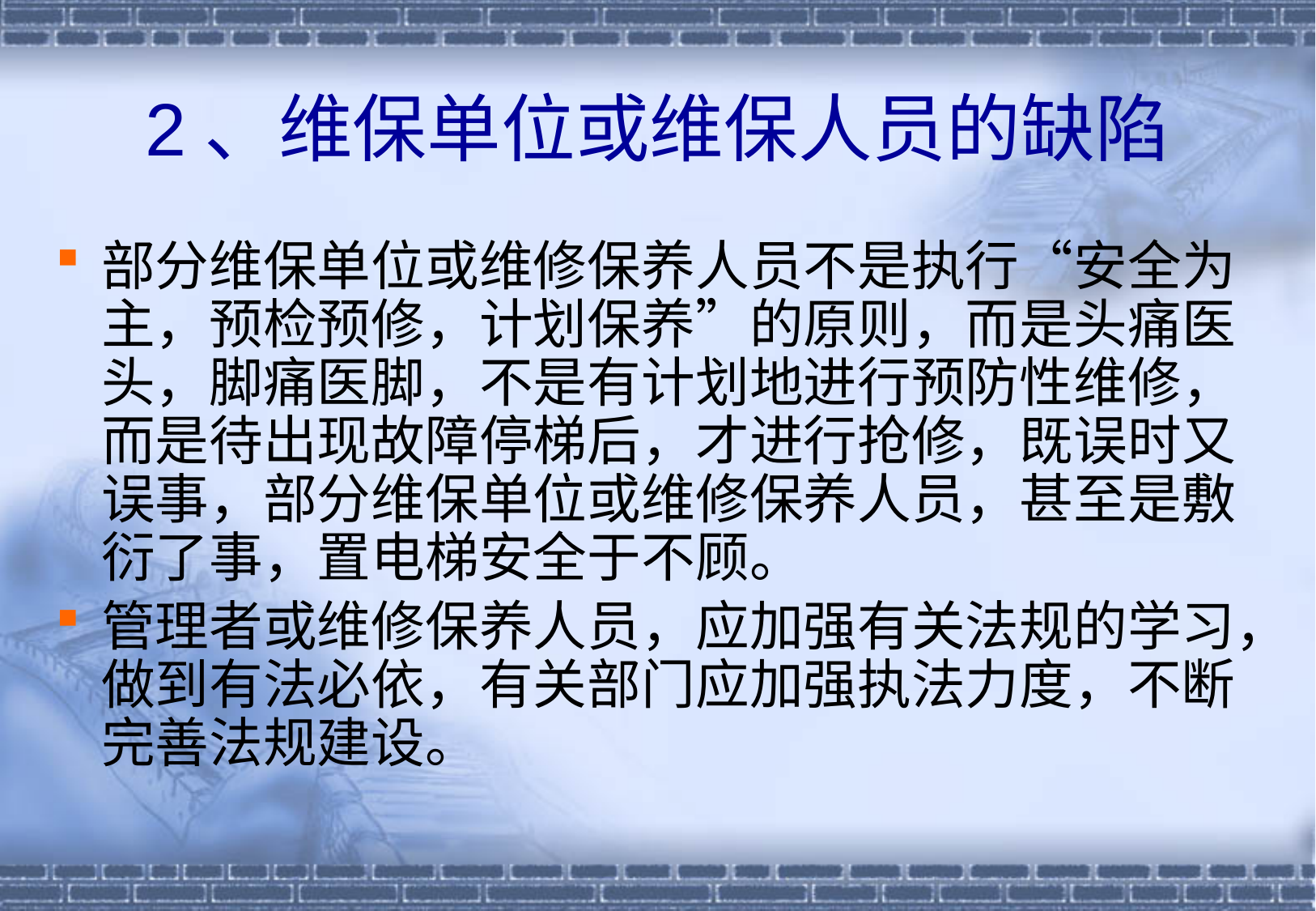

# 2、维保单位或维保人员的缺陷
部分维保单位或维修保养人员不是执行“安全为主，预检预修，计划保养”的原则，而是头痛医头，脚痛医脚，不是有计划地进行预防性维修，而是待出现故障停梯后，才进行抢修，既误时又误事，部分维保单位或维修保养人员，甚至是敷衍了事，置电梯安全于不顾。
管理者或维修保养人员，应加强有关法规的学习，做到有法必依，有关部门应加强执法力度，不断完善法规建设。